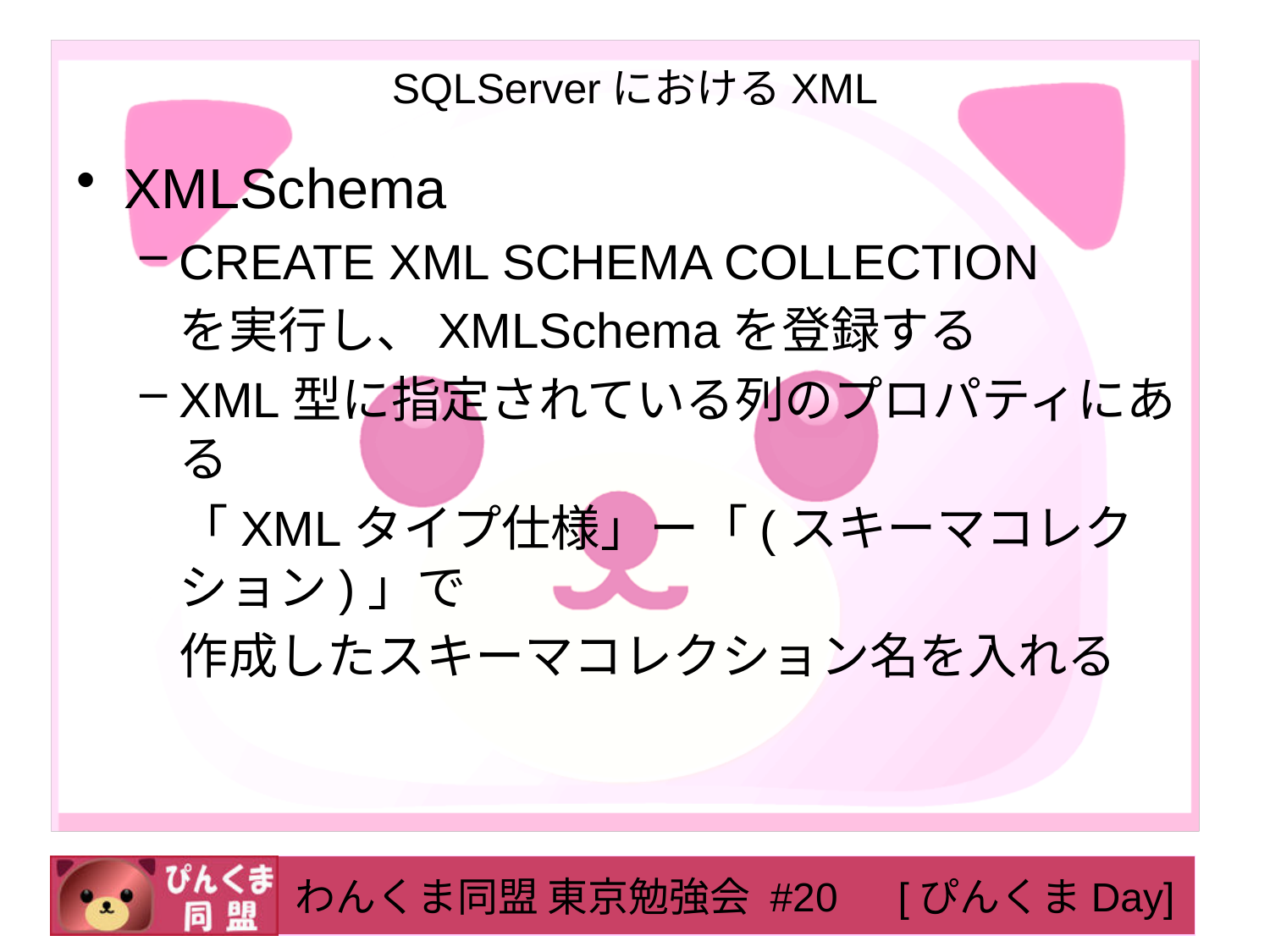

# SQLServerにおけるXML
XMLSchema
CREATE XML SCHEMA COLLECTION
	を実行し、XMLSchemaを登録する
XML型に指定されている列のプロパティにある
	「XMLタイプ仕様」ー「(スキーマコレクション)」で
	作成したスキーマコレクション名を入れる